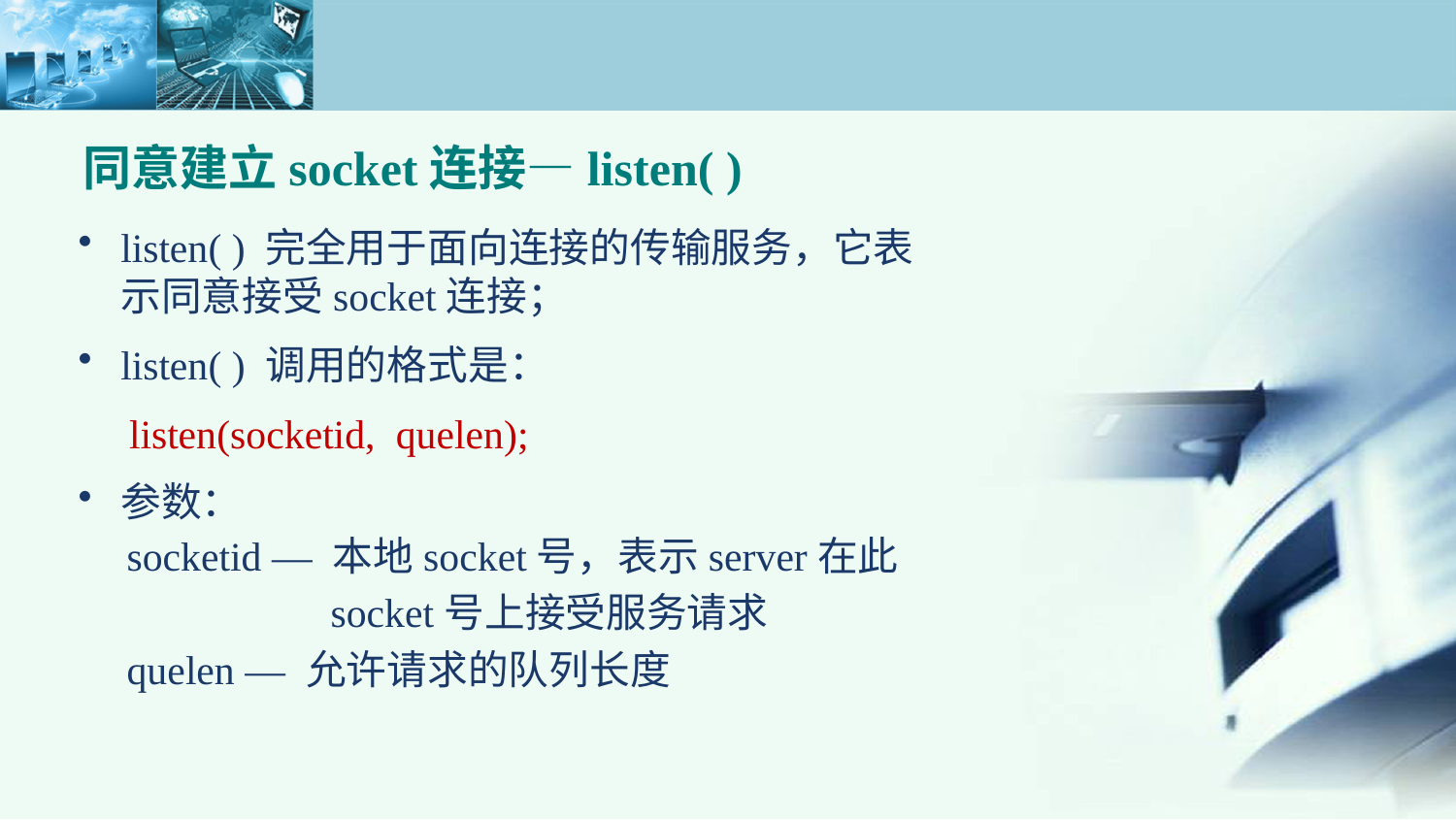

同意建立socket连接—listen( )
listen( ) 完全用于面向连接的传输服务，它表示同意接受socket连接；
listen( ) 调用的格式是：
     listen(socketid,  quelen);
参数：
 socketid — 本地socket号，表示server在此
                     socket号上接受服务请求
 quelen — 允许请求的队列长度